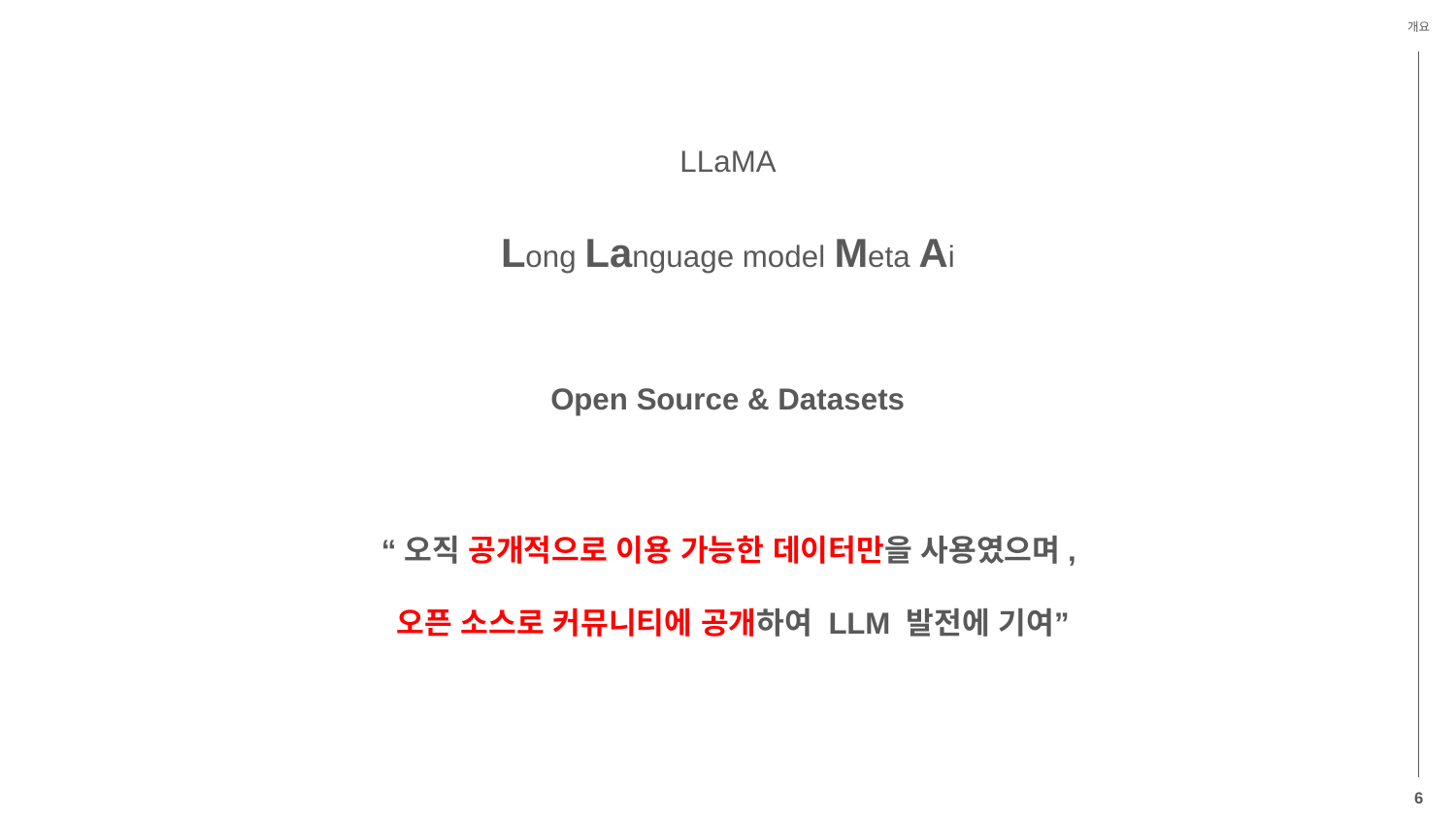

개요
LLaMA
Long Language model Meta Ai

Open Source & Datasets
“오직 공개적으로 이용 가능한 데이터만을 사용였으며,
오픈 소스로 커뮤니티에 공개하여 LLM 발전에 기여”
6